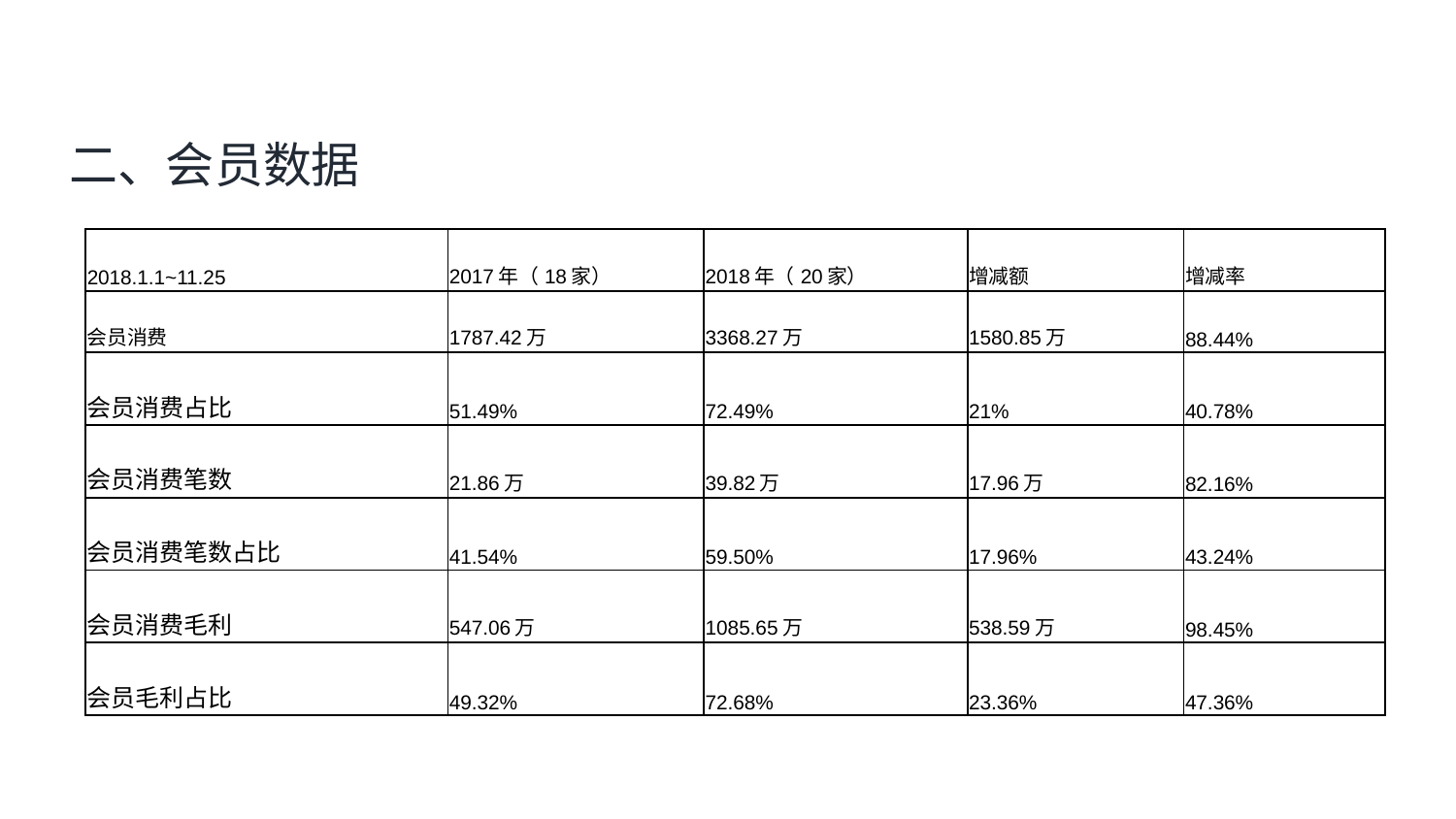

二、会员数据
| 2018.1.1~11.25 | 2017年（18家） | 2018年（20家） | 增减额 | 增减率 |
| --- | --- | --- | --- | --- |
| 会员消费 | 1787.42万 | 3368.27万 | 1580.85万 | 88.44% |
| 会员消费占比 | 51.49% | 72.49% | 21% | 40.78% |
| 会员消费笔数 | 21.86万 | 39.82万 | 17.96万 | 82.16% |
| 会员消费笔数占比 | 41.54% | 59.50% | 17.96% | 43.24% |
| 会员消费毛利 | 547.06万 | 1085.65万 | 538.59万 | 98.45% |
| 会员毛利占比 | 49.32% | 72.68% | 23.36% | 47.36% |